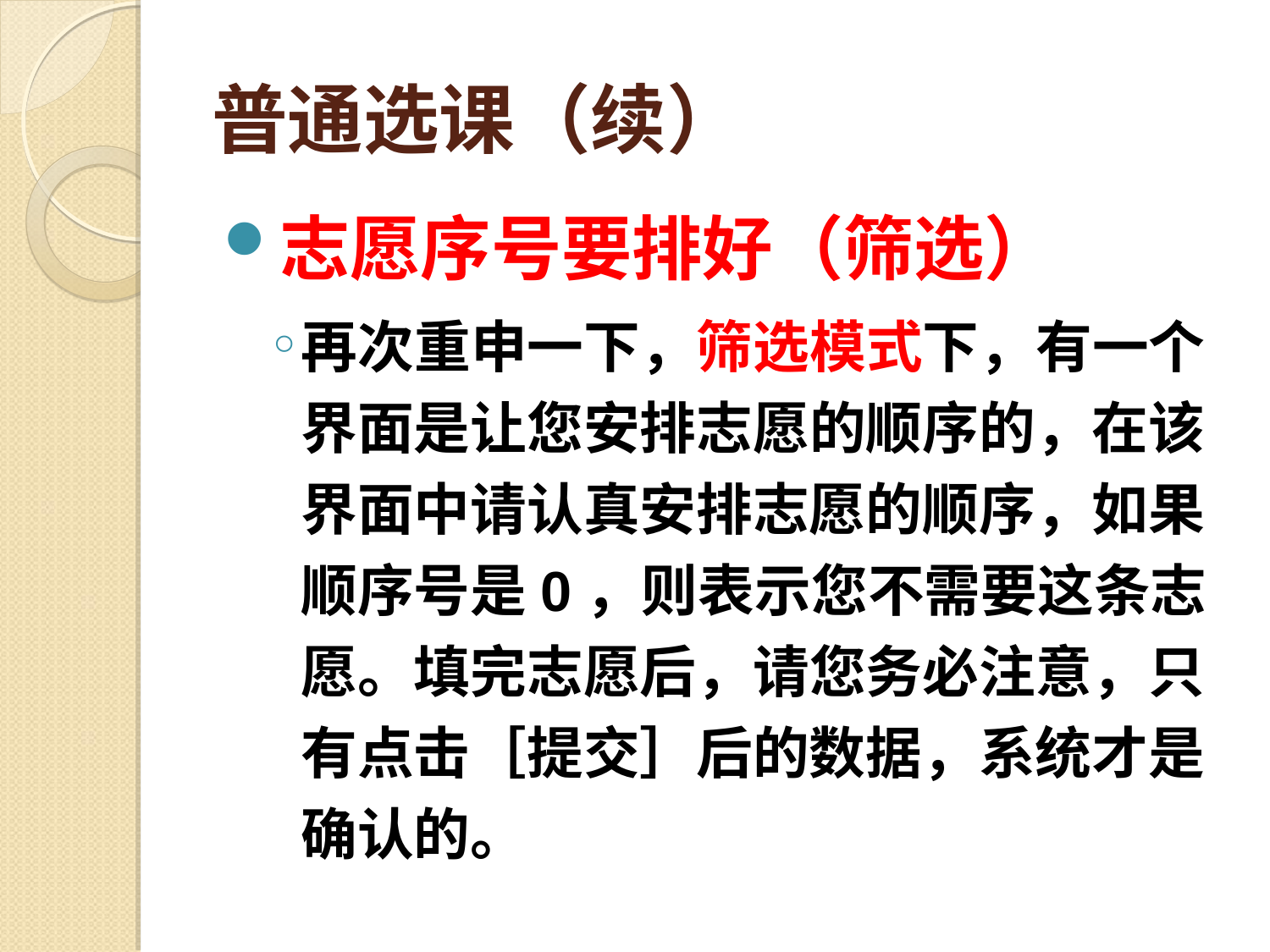

普通选课（续）
志愿序号要排好（筛选）
再次重申一下，筛选模式下，有一个界面是让您安排志愿的顺序的，在该界面中请认真安排志愿的顺序，如果顺序号是0，则表示您不需要这条志愿。填完志愿后，请您务必注意，只有点击［提交］后的数据，系统才是确认的。